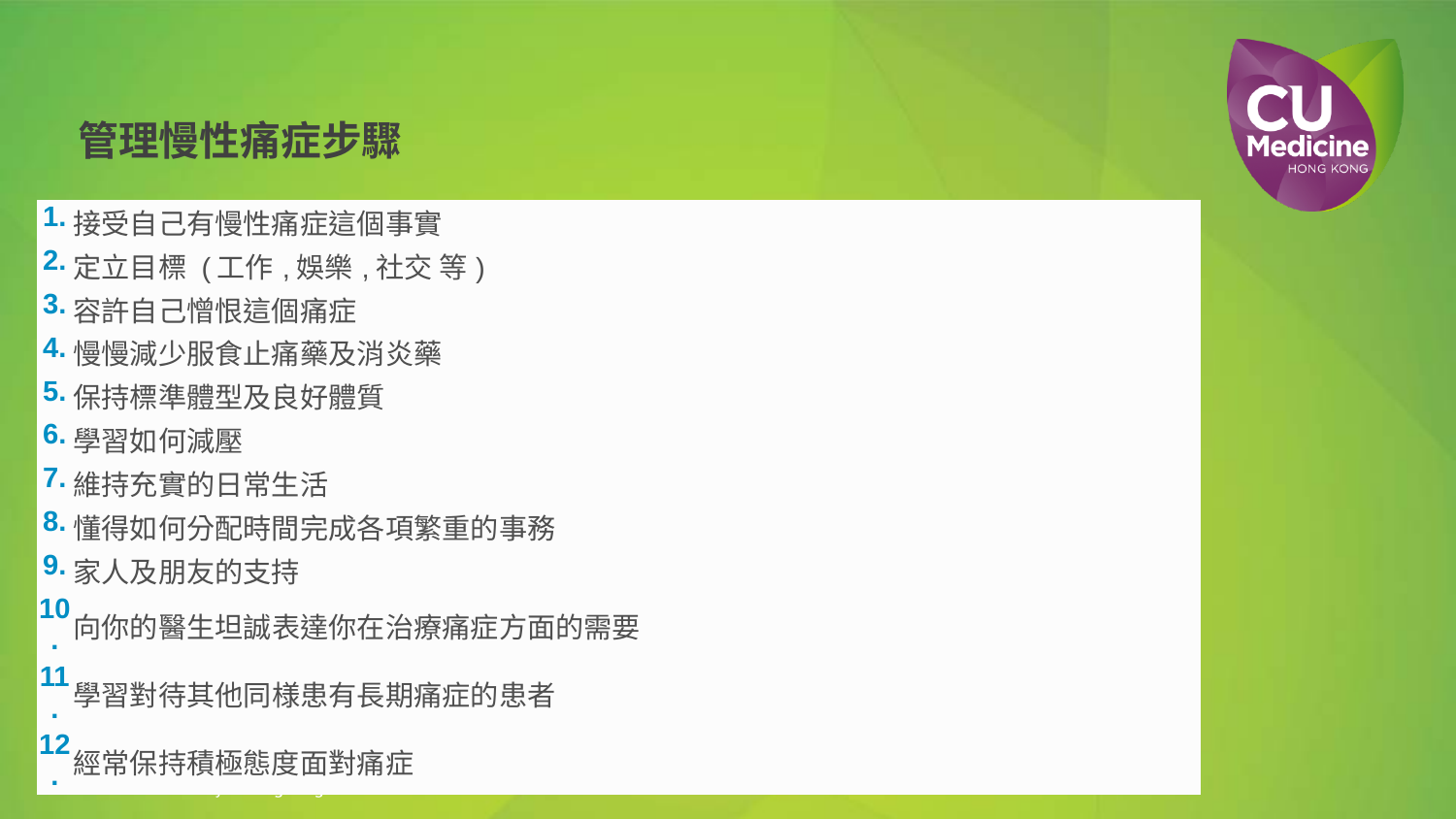

管理慢性痛症步驟
| 1. | 接受自己有慢性痛症這個事實 |
| --- | --- |
| 2. | 定立目標 (工作,娛樂,社交 等) |
| 3. | 容許自己憎恨這個痛症 |
| 4. | 慢慢減少服食止痛藥及消炎藥 |
| 5. | 保持標準體型及良好體質 |
| 6. | 學習如何減壓 |
| 7. | 維持充實的日常生活 |
| 8. | 懂得如何分配時間完成各項繁重的事務 |
| 9. | 家人及朋友的支持 |
| 10. | 向你的醫生坦誠表達你在治療痛症方面的需要 |
| 11. | 學習對待其他同様患有長期痛症的患者 |
| 12. | 經常保持積極態度面對痛症 |
#